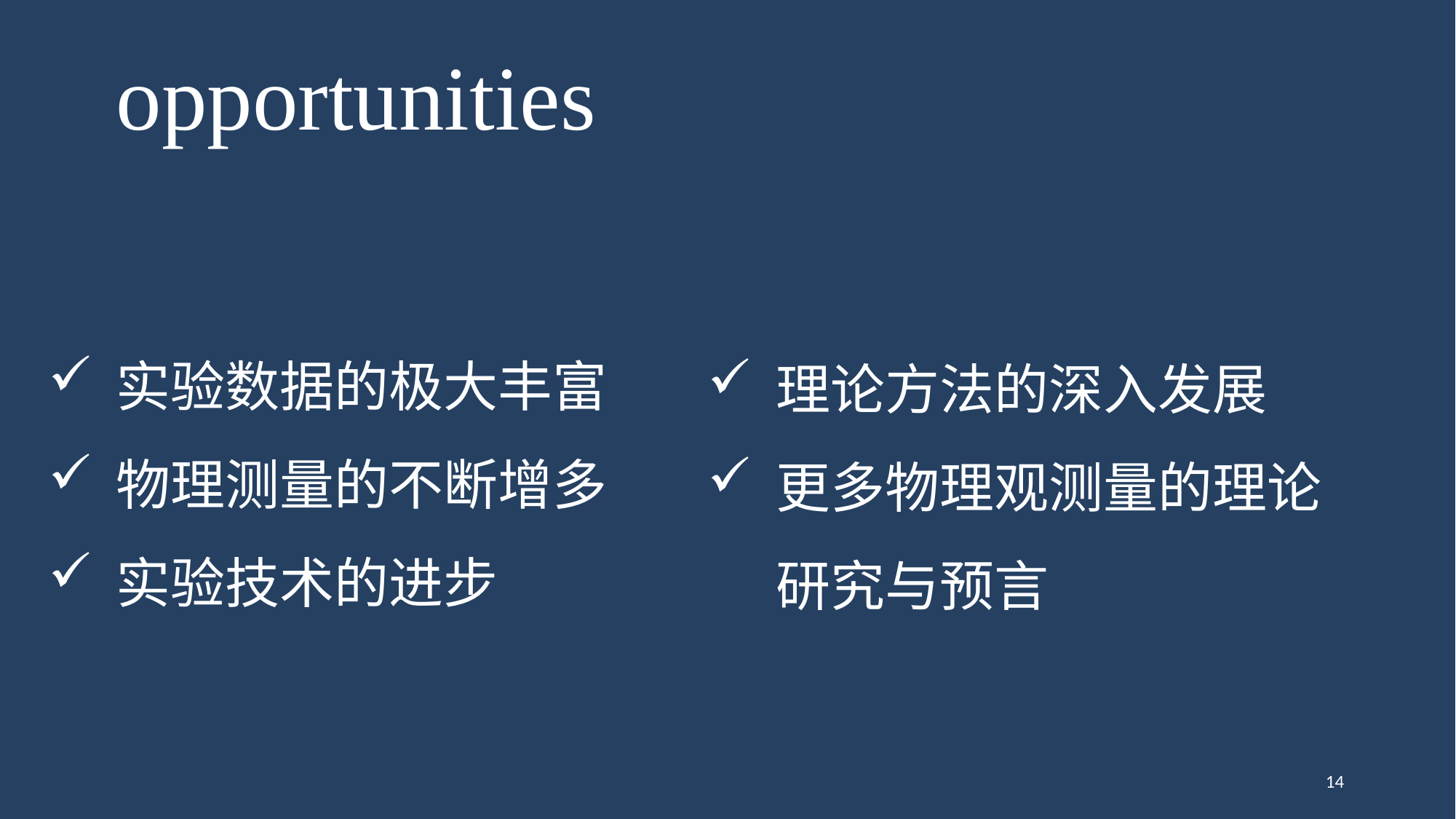

opportunities
实验数据的极大丰富
物理测量的不断增多
实验技术的进步
理论方法的深入发展
更多物理观测量的理论研究与预言
14